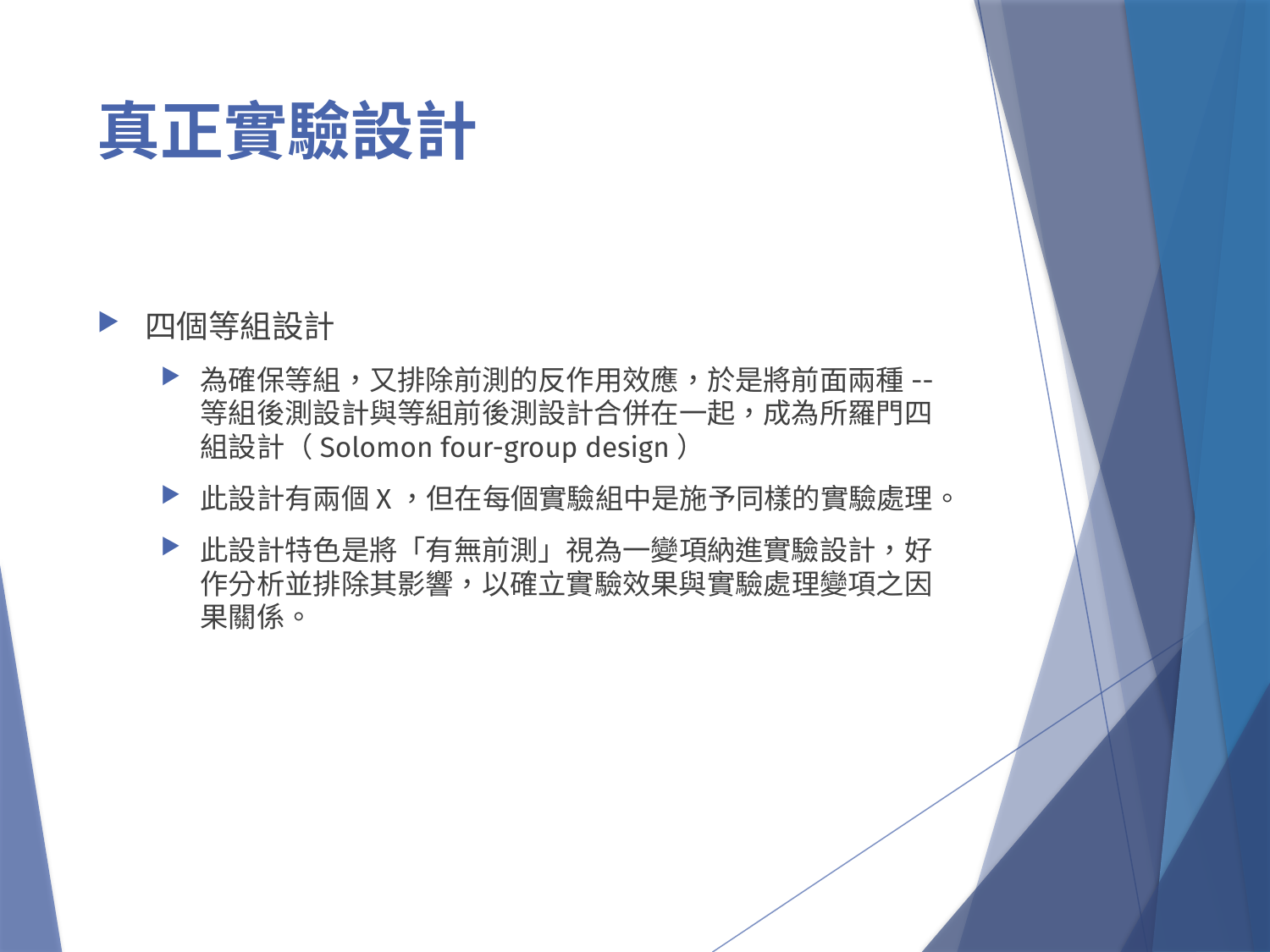

# 真正實驗設計
四個等組設計
為確保等組，又排除前測的反作用效應，於是將前面兩種--等組後測設計與等組前後測設計合併在一起，成為所羅門四組設計（Solomon four-group design）
此設計有兩個X，但在每個實驗組中是施予同樣的實驗處理。
此設計特色是將「有無前測」視為一變項納進實驗設計，好作分析並排除其影響，以確立實驗效果與實驗處理變項之因果關係。